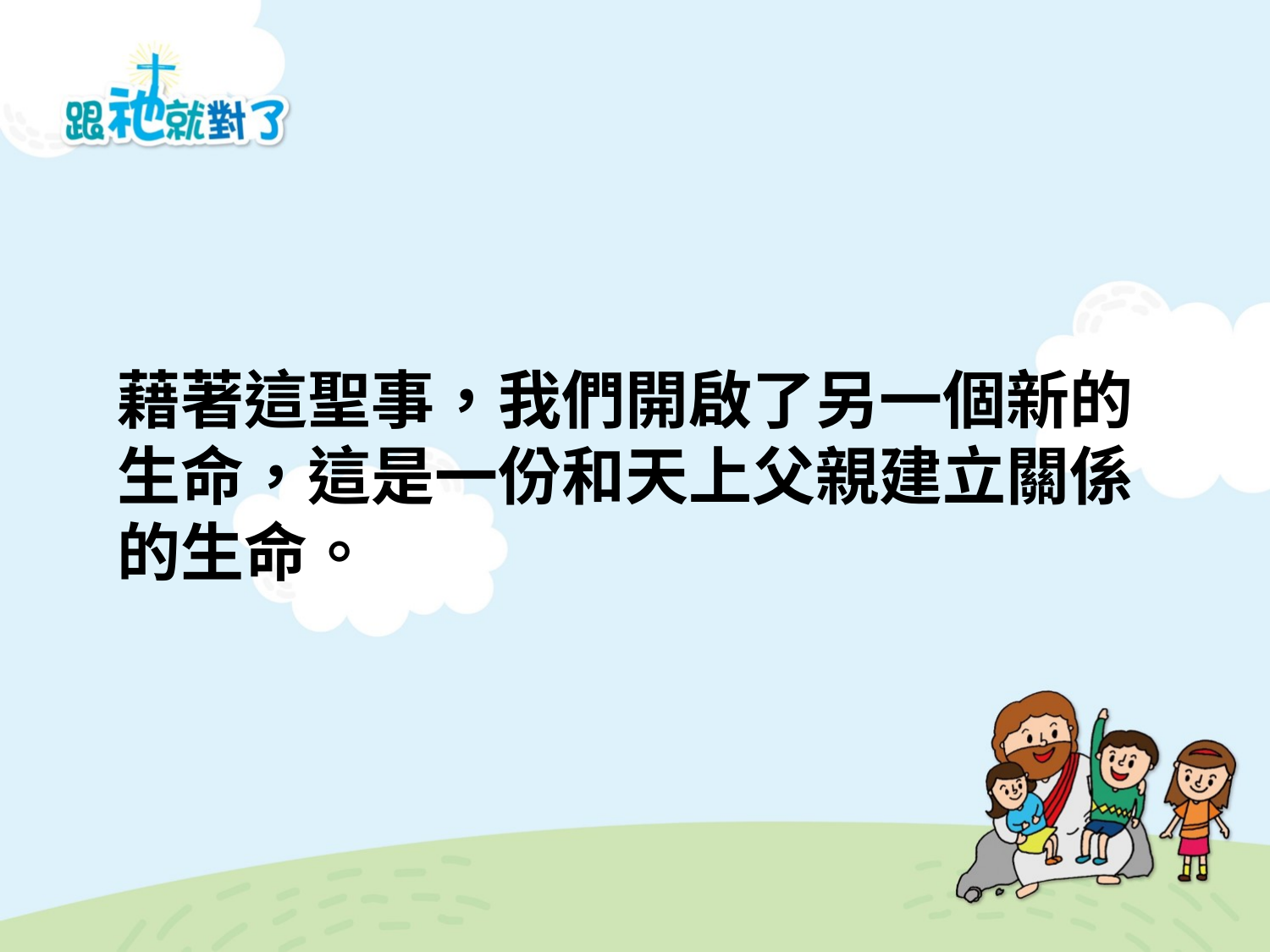

藉著這聖事，我們開啟了另一個新的生命，這是一份和天上父親建立關係的生命。